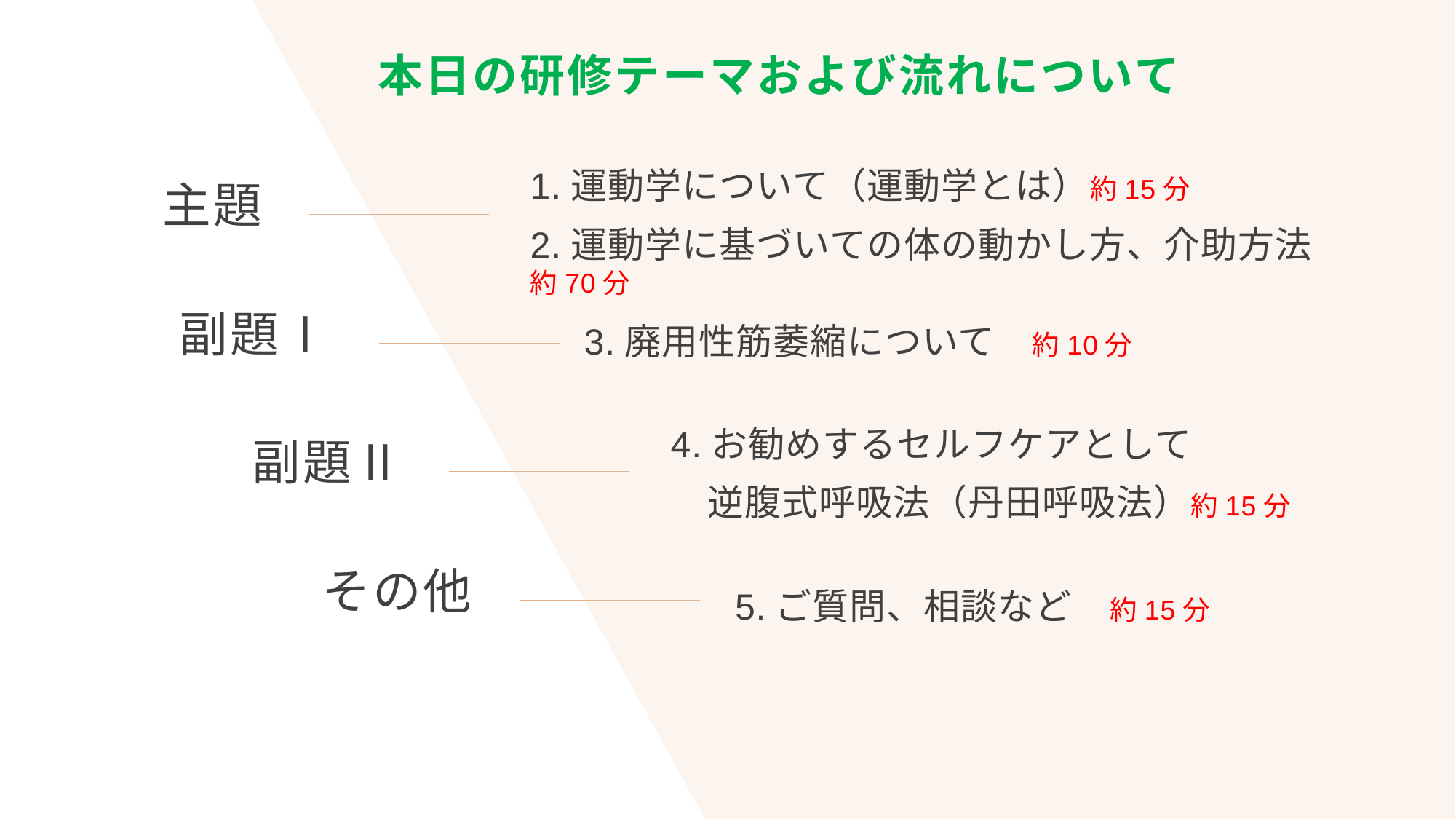

# 本日の研修テーマおよび流れについて
1.運動学について（運動学とは）約15分
2.運動学に基づいての体の動かし方、介助方法　約70分
主題
副題Ⅰ
3.廃用性筋萎縮について　約10分

4.お勧めするセルフケアとして
　逆腹式呼吸法（丹田呼吸法）約15分

副題Ⅱ
その他
 5.ご質問、相談など　約15分